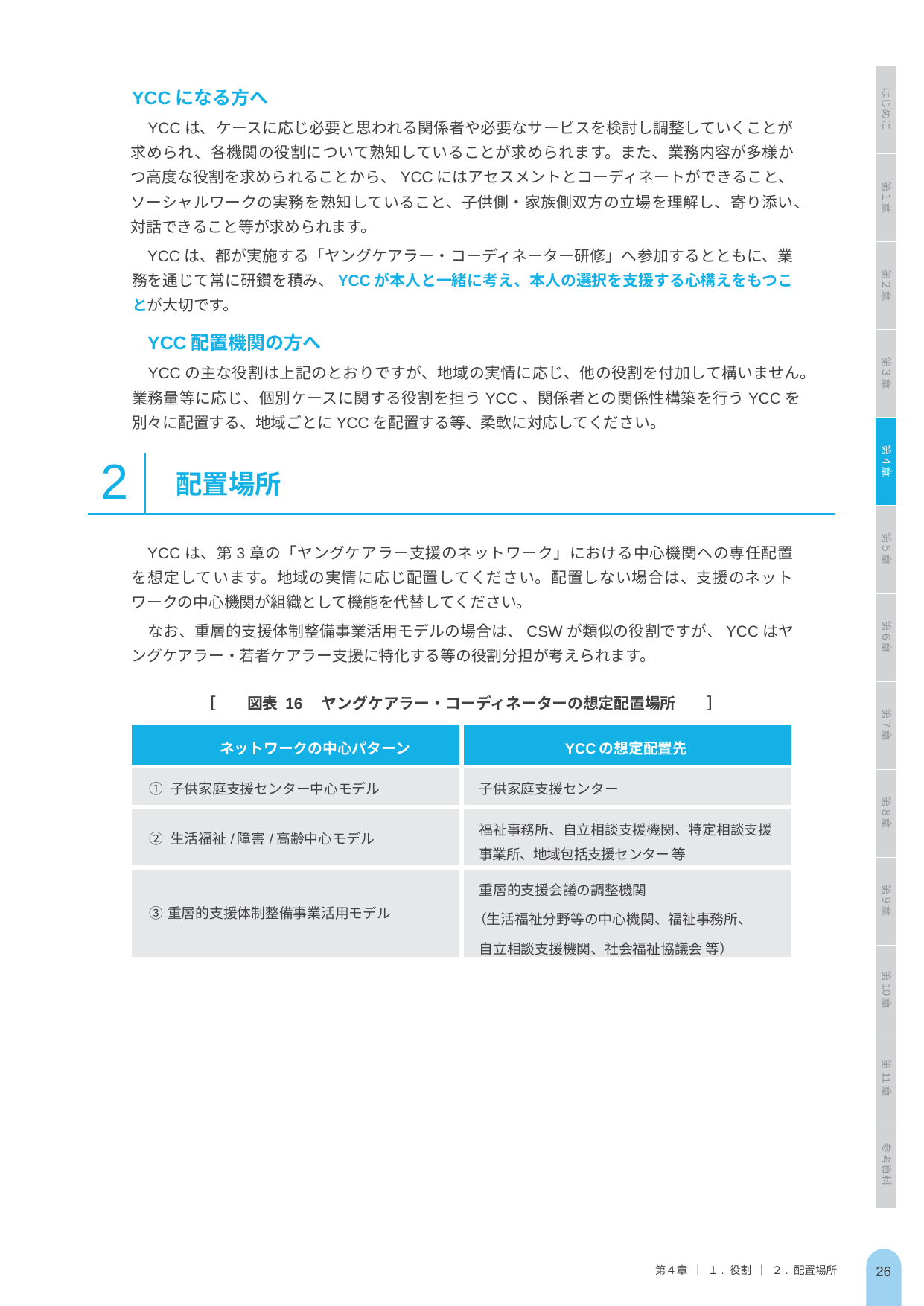

YCCになる方へ
YCCは、ケースに応じ必要と思われる関係者や必要なサービスを検討し調整していくことが求められ、各機関の役割について熟知していることが求められます。また、業務内容が多様かつ高度な役割を求められることから、YCCにはアセスメントとコーディネートができること、ソーシャルワークの実務を熟知していること、子供側・家族側双方の立場を理解し、寄り添い、対話できること等が求められます。
YCCは、都が実施する「ヤングケアラー・コーディネーター研修」へ参加するとともに、業務を通じて常に研鑽を積み、YCCが本人と一緒に考え、本人の選択を支援する心構えをもつことが大切です。

YCC配置機関の方へ
YCCの主な役割は上記のとおりですが、地域の実情に応じ、他の役割を付加して構いません。業務量等に応じ、個別ケースに関する役割を担うYCC、関係者との関係性構築を行うYCCを別々に配置する、地域ごとにYCCを配置する等、柔軟に対応してください。
はじめに

第１章

第２章

第３章

第４章
2

配置場所

第５章
YCCは、第3章の「ヤングケアラー支援のネットワーク」における中心機関への専任配置を想定しています。地域の実情に応じ配置してください。配置しない場合は、支援のネットワークの中心機関が組織として機能を代替してください。
なお、重層的支援体制整備事業活用モデルの場合は、CSWが類似の役割ですが、YCCはヤングケアラー・若者ケアラー支援に特化する等の役割分担が考えられます。

第６章

［　　図表 16　ヤングケアラー・コーディネーターの想定配置場所　　］
第７章
| ネットワークの中心パターン | YCCの想定配置先 |
| --- | --- |
| ① 子供家庭支援センター中心モデル | 子供家庭支援センター |
| ② 生活福祉/障害/高齢中心モデル | 福祉事務所、自立相談支援機関、特定相談支援事業所、地域包括支援センター 等 |
| ③重層的支援体制整備事業活用モデル | 重層的支援会議の調整機関 （生活福祉分野等の中心機関、福祉事務所、自立相談支援機関、社会福祉協議会 等） |

第８章

第９章
第10章

第11章

参考資料

26
第４章  ｜  １. 役割  ｜  ２. 配置場所